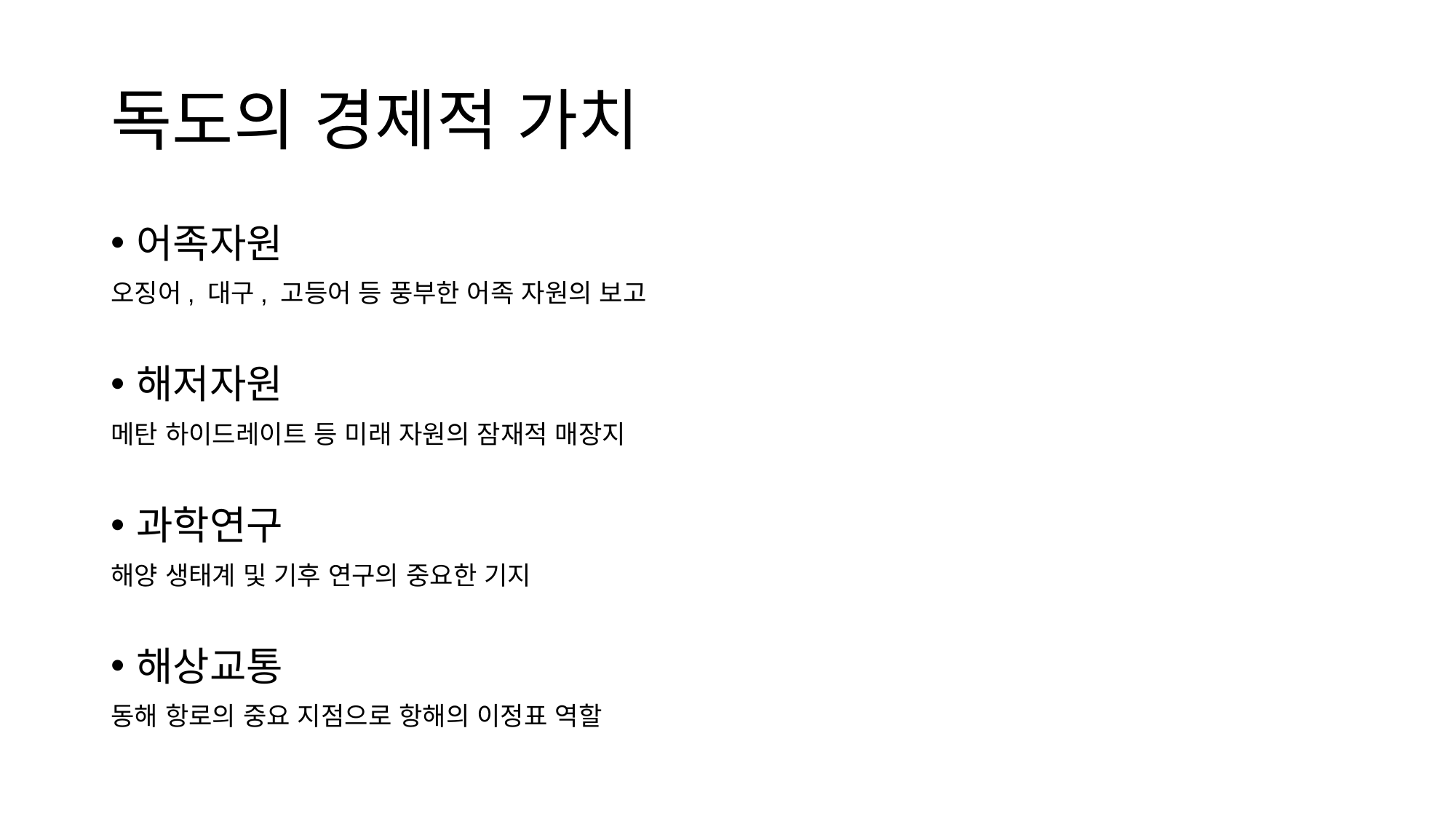

# 독도의 경제적 가치
어족자원
오징어, 대구, 고등어 등 풍부한 어족 자원의 보고

해저자원
메탄 하이드레이트 등 미래 자원의 잠재적 매장지

과학연구
해양 생태계 및 기후 연구의 중요한 기지

해상교통
동해 항로의 중요 지점으로 항해의 이정표 역할